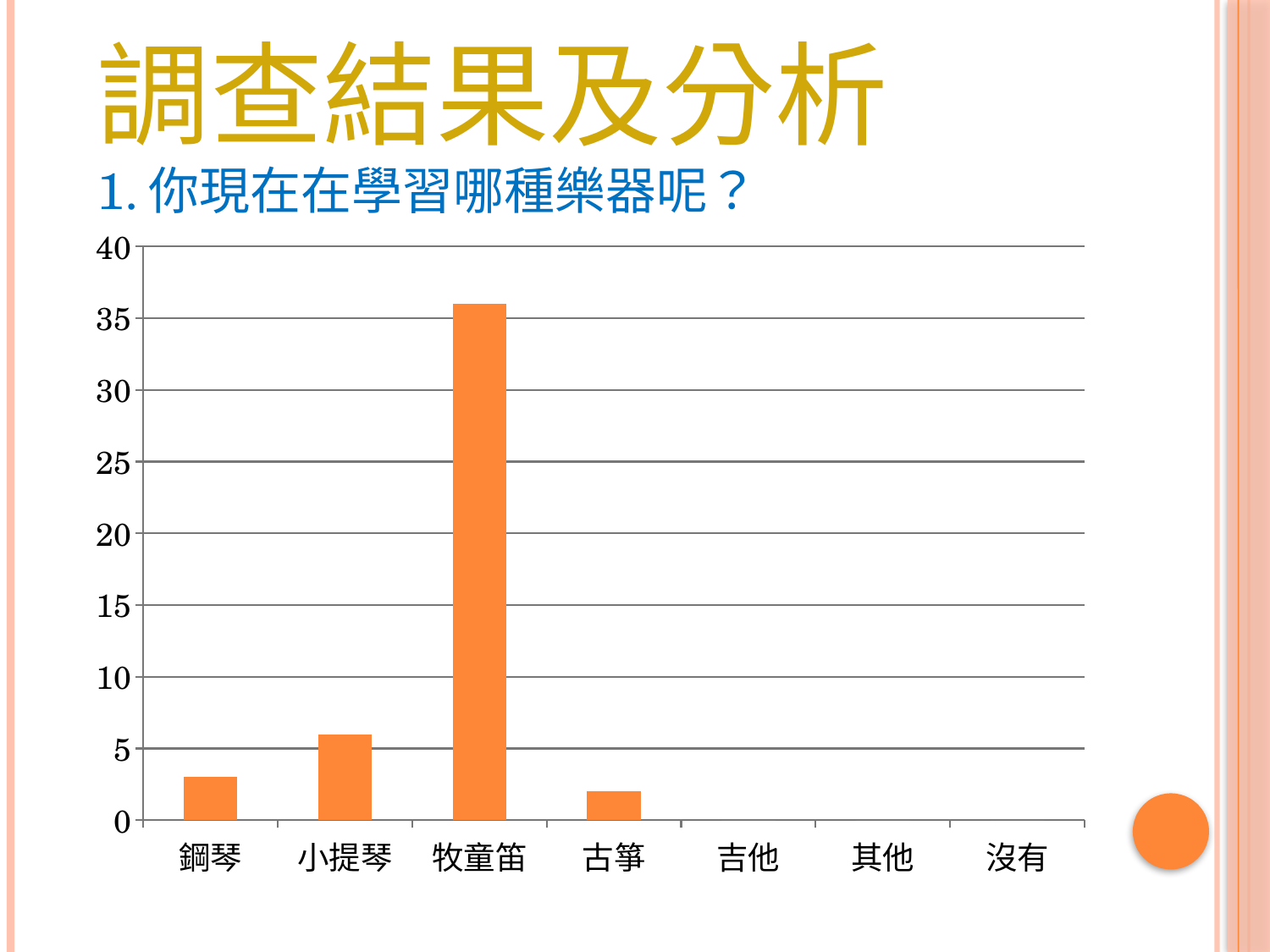

# 調查結果及分析 1.你現在在學習哪種樂器呢？

### Chart

| Category | 數列 1 |
|---|---|
| 鋼琴 | 3.0 |
| 小提琴 | 6.0 |
| 牧童笛 | 36.0 |
| 古箏 | 2.0 |
| 吉他 | 0.0 |
| 其他 | 0.0 |
| 沒有 | 0.0 |